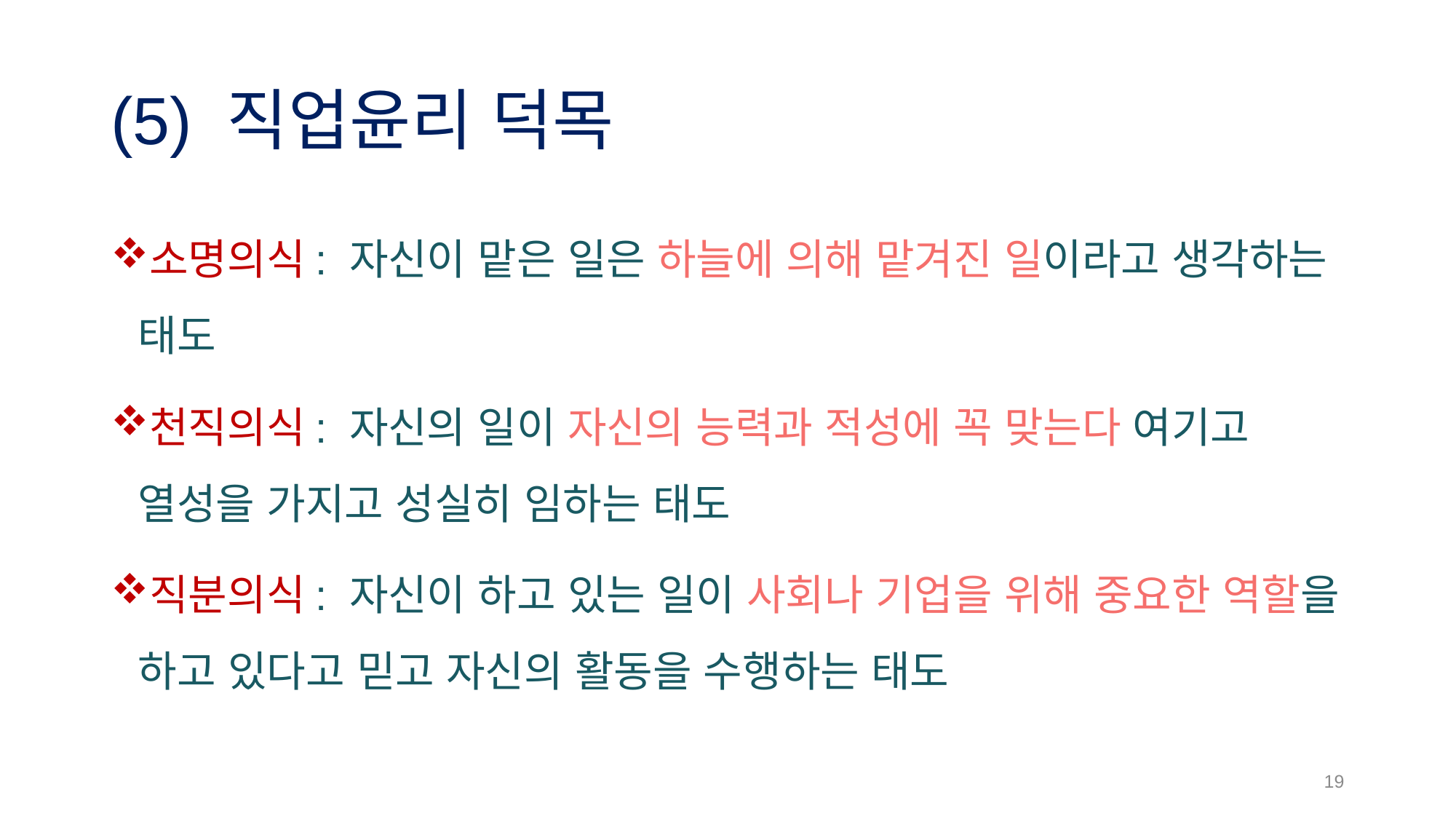

# (5) 직업윤리 덕목
소명의식: 자신이 맡은 일은 하늘에 의해 맡겨진 일이라고 생각하는 태도
천직의식: 자신의 일이 자신의 능력과 적성에 꼭 맞는다 여기고 열성을 가지고 성실히 임하는 태도
직분의식: 자신이 하고 있는 일이 사회나 기업을 위해 중요한 역할을 하고 있다고 믿고 자신의 활동을 수행하는 태도
19